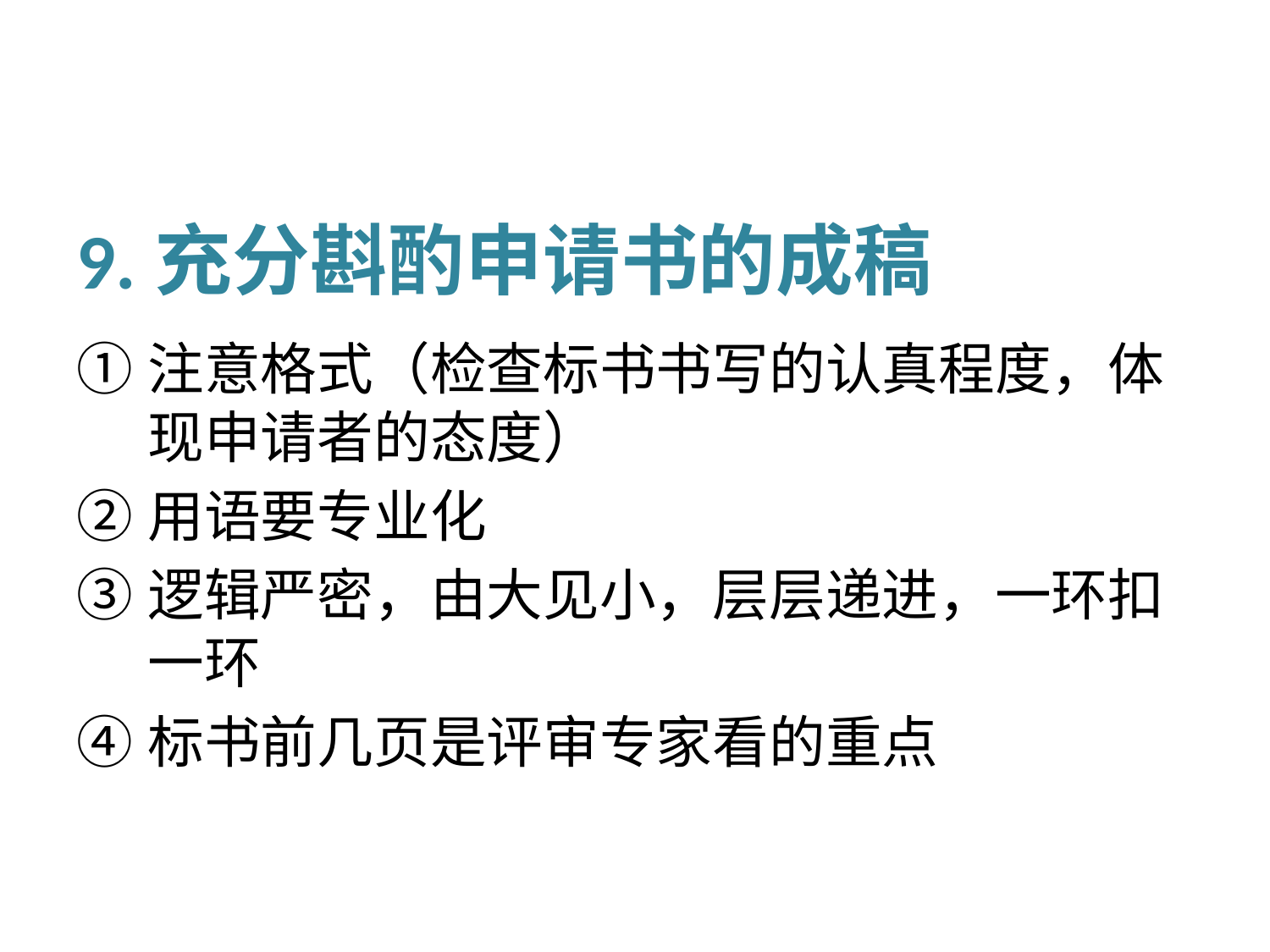

# 9.充分斟酌申请书的成稿
注意格式（检查标书书写的认真程度，体现申请者的态度）
用语要专业化
逻辑严密，由大见小，层层递进，一环扣一环
标书前几页是评审专家看的重点